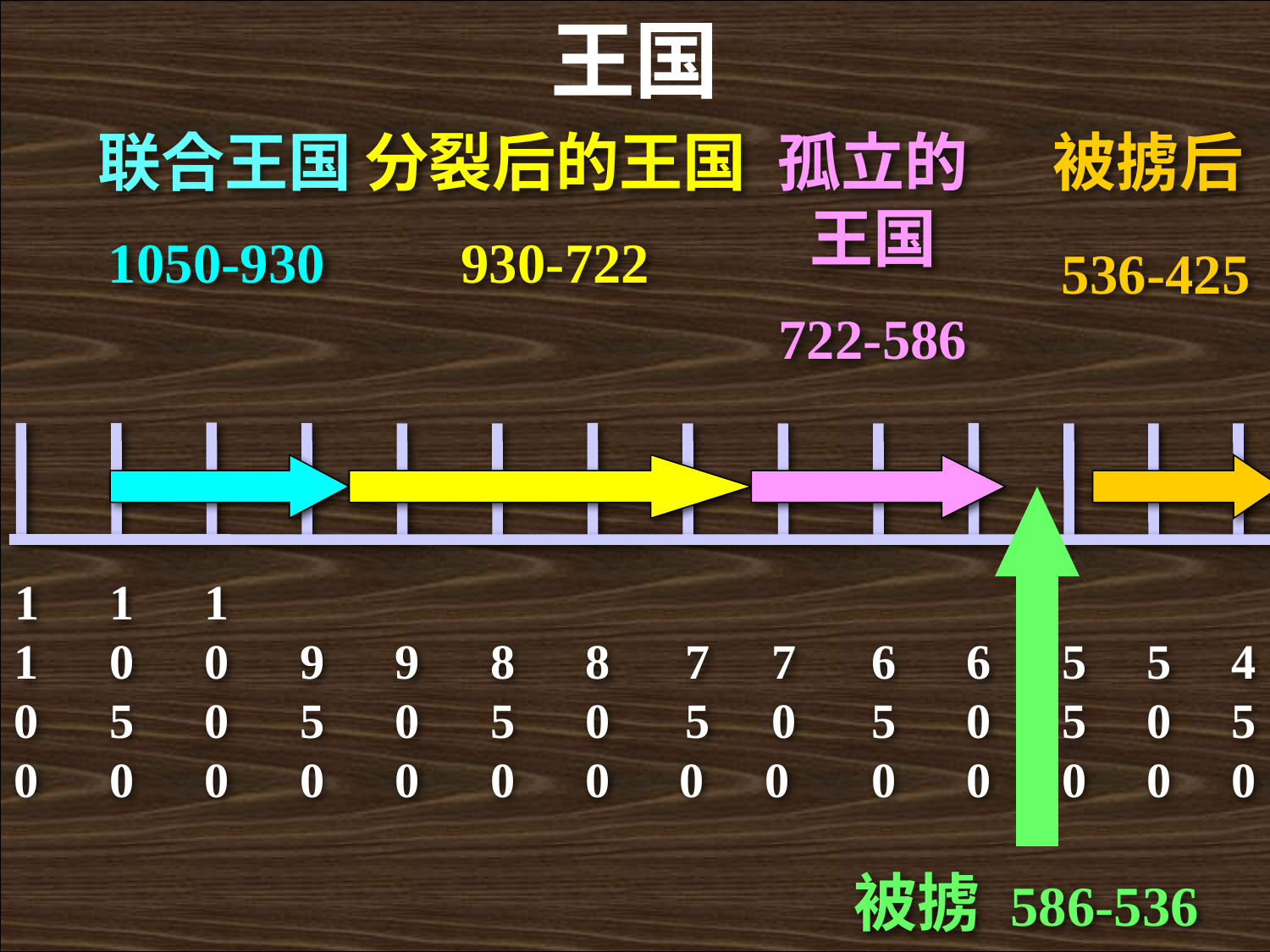

王国
 联合王国
1050-930
分裂后的王国
930-722
孤立的王国
722-586
被掳后
 536-425

1100
1050
1000
 950
 900
 850
 800
   7 5 0
   7 0 0
 650
 600
 550
 500
 450
被掳 586-536